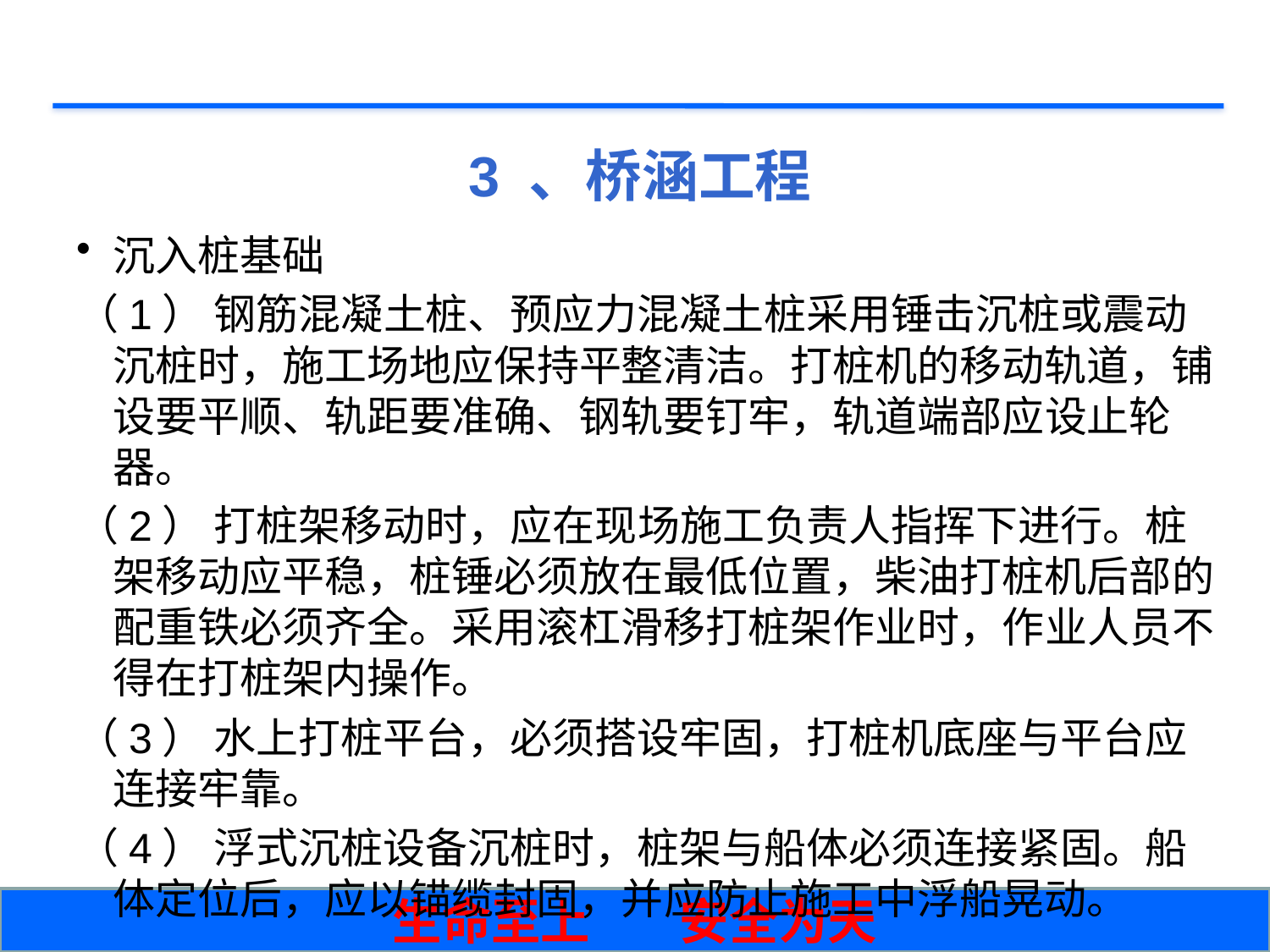

# 3 、桥涵工程
沉入桩基础
（1） 钢筋混凝土桩、预应力混凝土桩采用锤击沉桩或震动沉桩时，施工场地应保持平整清洁。打桩机的移动轨道，铺设要平顺、轨距要准确、钢轨要钉牢，轨道端部应设止轮器。
（2） 打桩架移动时，应在现场施工负责人指挥下进行。桩架移动应平稳，桩锤必须放在最低位置，柴油打桩机后部的配重铁必须齐全。采用滚杠滑移打桩架作业时，作业人员不得在打桩架内操作。
（3） 水上打桩平台，必须搭设牢固，打桩机底座与平台应连接牢靠。
（4） 浮式沉桩设备沉桩时，桩架与船体必须连接紧固。船体定位后，应以锚缆封固，并应防止施工中浮船晃动。